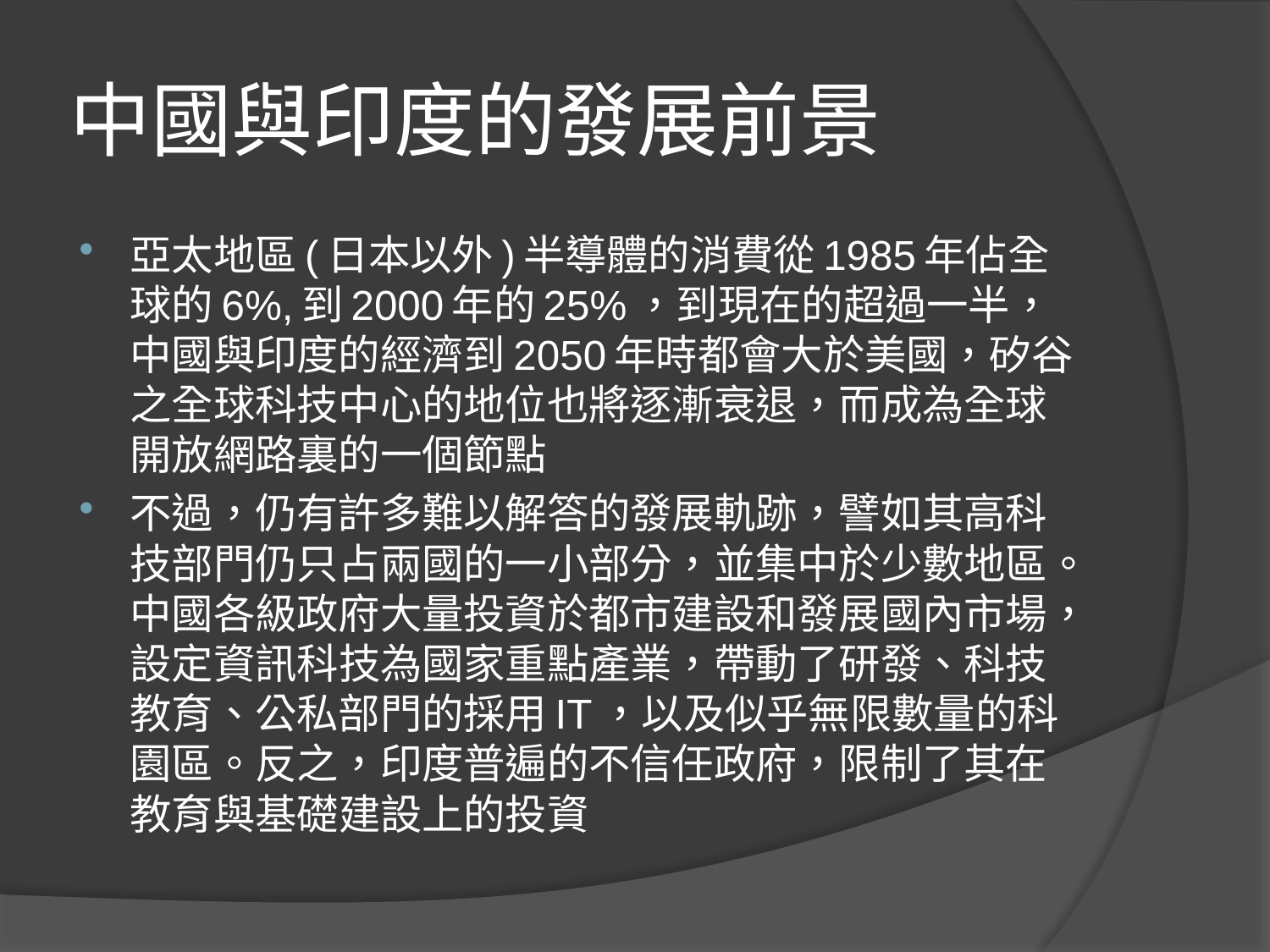

# 中國與印度的發展前景
亞太地區(日本以外)半導體的消費從1985年佔全球的6%,到2000年的25%，到現在的超過一半，中國與印度的經濟到2050年時都會大於美國，矽谷之全球科技中心的地位也將逐漸衰退，而成為全球開放網路裏的一個節點
不過，仍有許多難以解答的發展軌跡，譬如其高科技部門仍只占兩國的一小部分，並集中於少數地區。中國各級政府大量投資於都市建設和發展國內市場，設定資訊科技為國家重點產業，帶動了研發、科技教育、公私部門的採用IT，以及似乎無限數量的科園區。反之，印度普遍的不信任政府，限制了其在教育與基礎建設上的投資